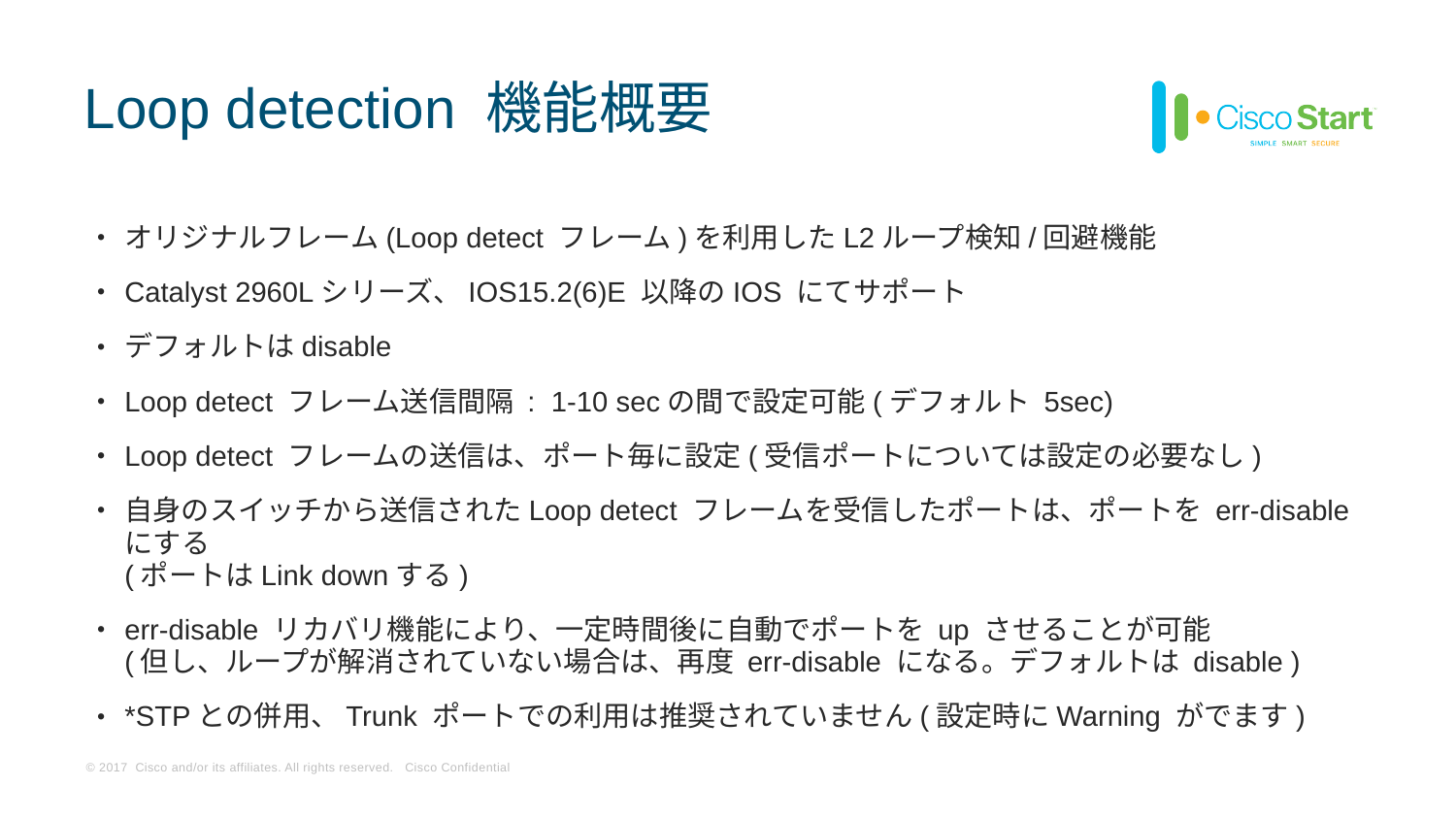

# Loop detection 機能概要
オリジナルフレーム(Loop detect フレーム)を利用したL2ループ検知/回避機能
Catalyst 2960Lシリーズ、IOS15.2(6)E 以降のIOS にてサポート
デフォルトはdisable
Loop detect フレーム送信間隔 :  1-10 secの間で設定可能(デフォルト 5sec)
Loop detect フレームの送信は、ポート毎に設定(受信ポートについては設定の必要なし)
自身のスイッチから送信されたLoop detect フレームを受信したポートは、ポートを err-disable にする
(ポートはLink downする)
err-disable リカバリ機能により、一定時間後に自動でポートを up させることが可能
(但し、ループが解消されていない場合は、再度 err-disable になる。デフォルトは disable )
*STPとの併用、Trunk ポートでの利用は推奨されていません(設定時にWarning がでます)